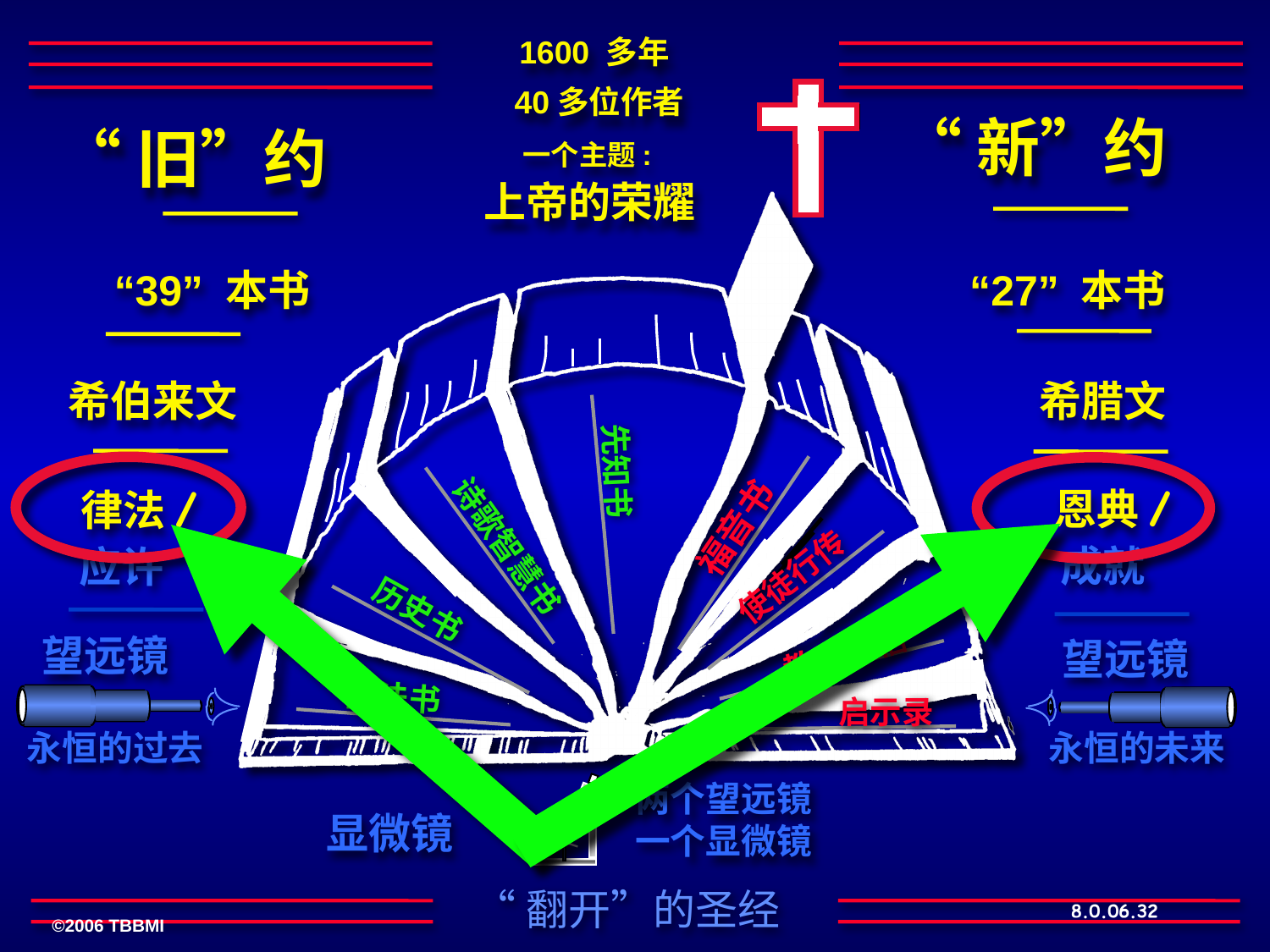

1600 多年
40多位作者
一个主题:
上帝的荣耀

“新”约

 “旧”约

  “27” 本书

“39” 本书

福音书

先知书

使徒行传
诗歌智慧书

历史书
教会书信
律法书
启示录

希伯来文

希腊文

恩典/
成就

律法/
应许

望远镜
望远镜
永恒的过去
永恒的未来
两个望远镜
一个显微镜
显微镜
32